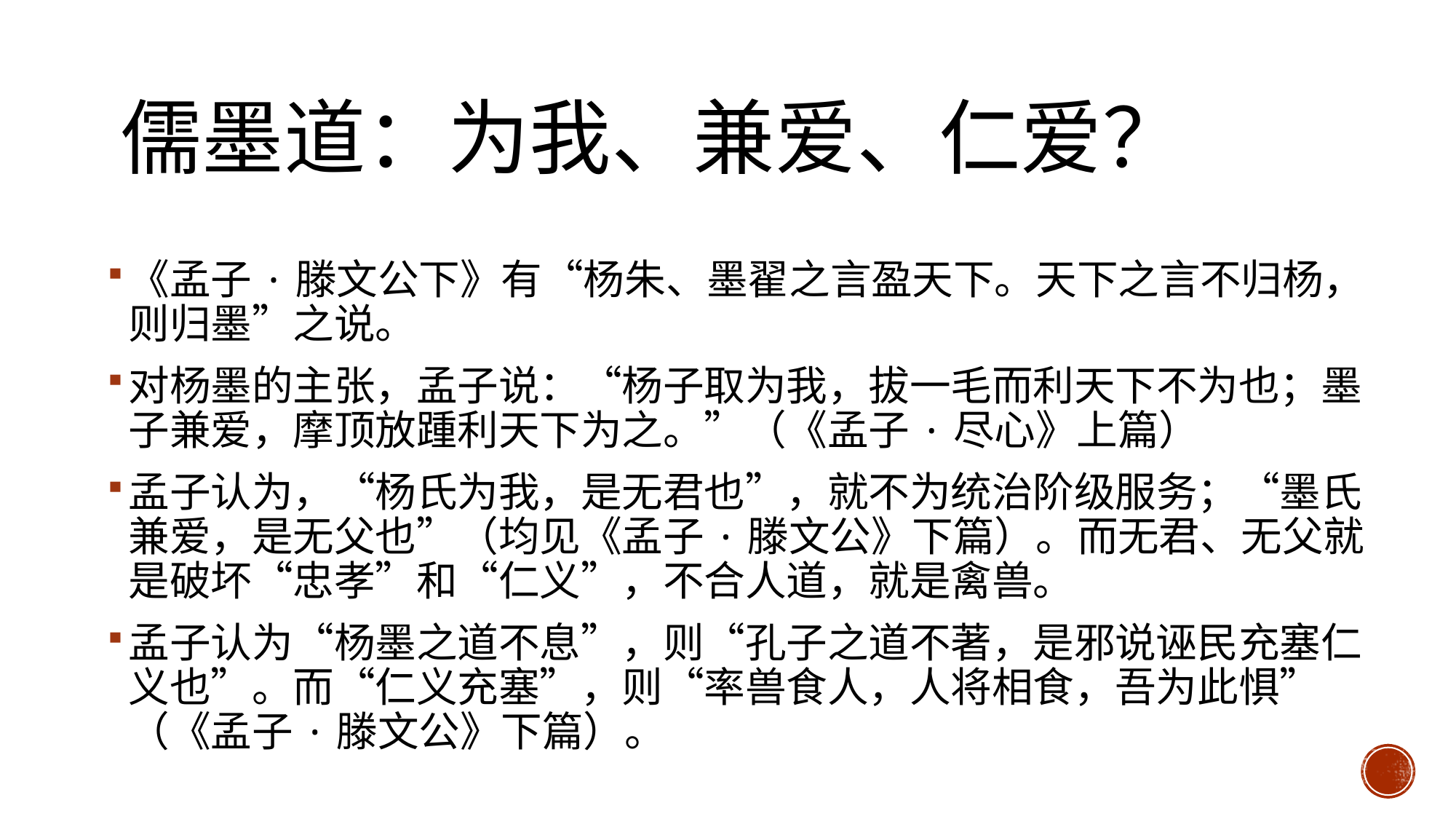

# 儒墨道：为我、兼爱、仁爱？
《孟子·滕文公下》有“杨朱、墨翟之言盈天下。天下之言不归杨，则归墨”之说。
对杨墨的主张，孟子说：“杨子取为我，拔一毛而利天下不为也；墨子兼爱，摩顶放踵利天下为之。”（《孟子·尽心》上篇）
孟子认为，“杨氏为我，是无君也”，就不为统治阶级服务；“墨氏兼爱，是无父也”（均见《孟子·滕文公》下篇）。而无君、无父就是破坏“忠孝”和“仁义”，不合人道，就是禽兽。
孟子认为“杨墨之道不息”，则“孔子之道不著，是邪说诬民充塞仁义也”。而“仁义充塞”，则“率兽食人，人将相食，吾为此惧”（《孟子·滕文公》下篇）。